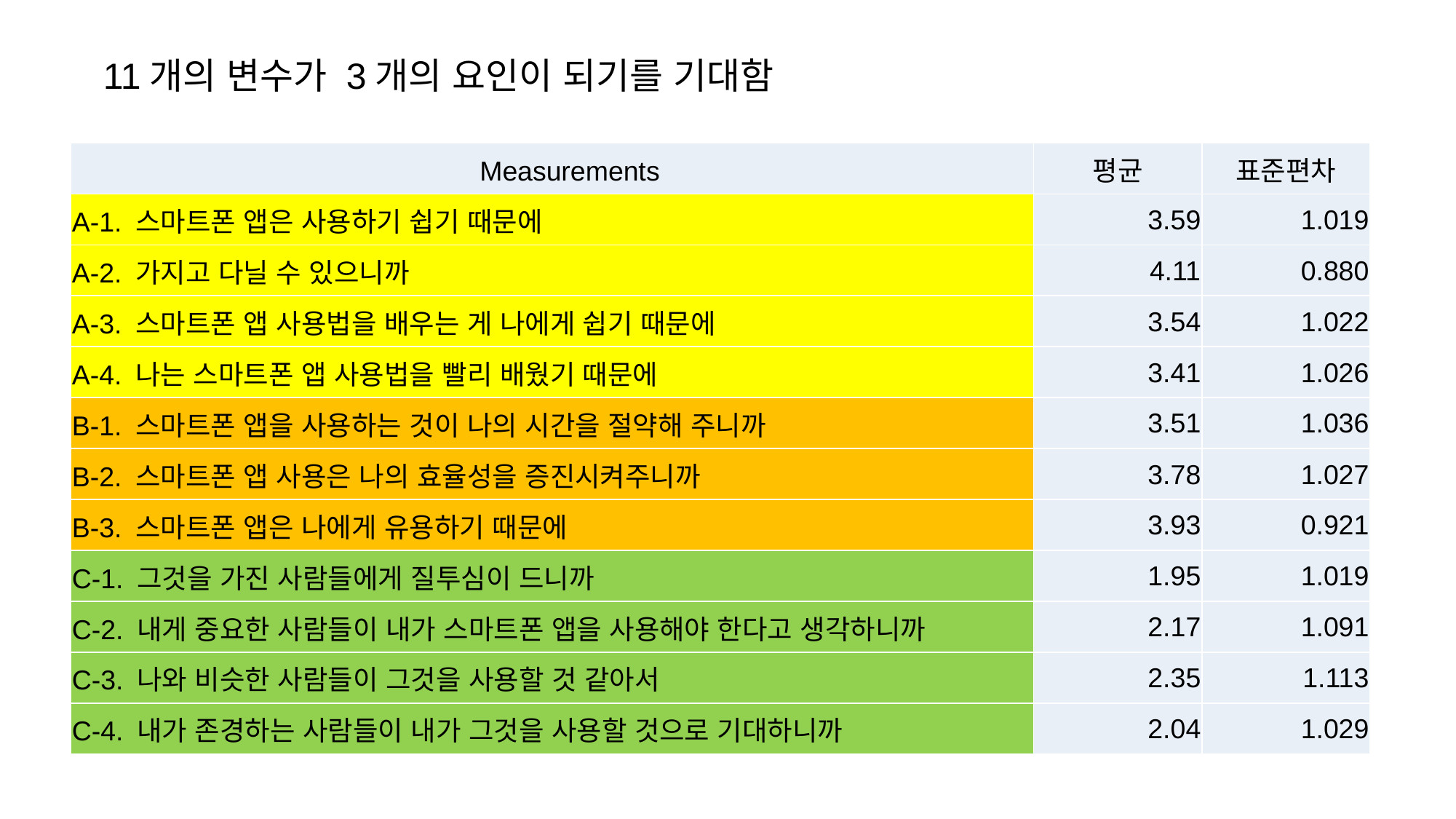

11개의 변수가 3개의 요인이 되기를 기대함
| Measurements | 평균 | 표준편차 |
| --- | --- | --- |
| A-1. 스마트폰 앱은 사용하기 쉽기 때문에 | 3.59 | 1.019 |
| A-2. 가지고 다닐 수 있으니까 | 4.11 | 0.880 |
| A-3. 스마트폰 앱 사용법을 배우는 게 나에게 쉽기 때문에 | 3.54 | 1.022 |
| A-4. 나는 스마트폰 앱 사용법을 빨리 배웠기 때문에 | 3.41 | 1.026 |
| B-1. 스마트폰 앱을 사용하는 것이 나의 시간을 절약해 주니까 | 3.51 | 1.036 |
| B-2. 스마트폰 앱 사용은 나의 효율성을 증진시켜주니까 | 3.78 | 1.027 |
| B-3. 스마트폰 앱은 나에게 유용하기 때문에 | 3.93 | 0.921 |
| C-1. 그것을 가진 사람들에게 질투심이 드니까 | 1.95 | 1.019 |
| C-2. 내게 중요한 사람들이 내가 스마트폰 앱을 사용해야 한다고 생각하니까 | 2.17 | 1.091 |
| C-3. 나와 비슷한 사람들이 그것을 사용할 것 같아서 | 2.35 | 1.113 |
| C-4. 내가 존경하는 사람들이 내가 그것을 사용할 것으로 기대하니까 | 2.04 | 1.029 |